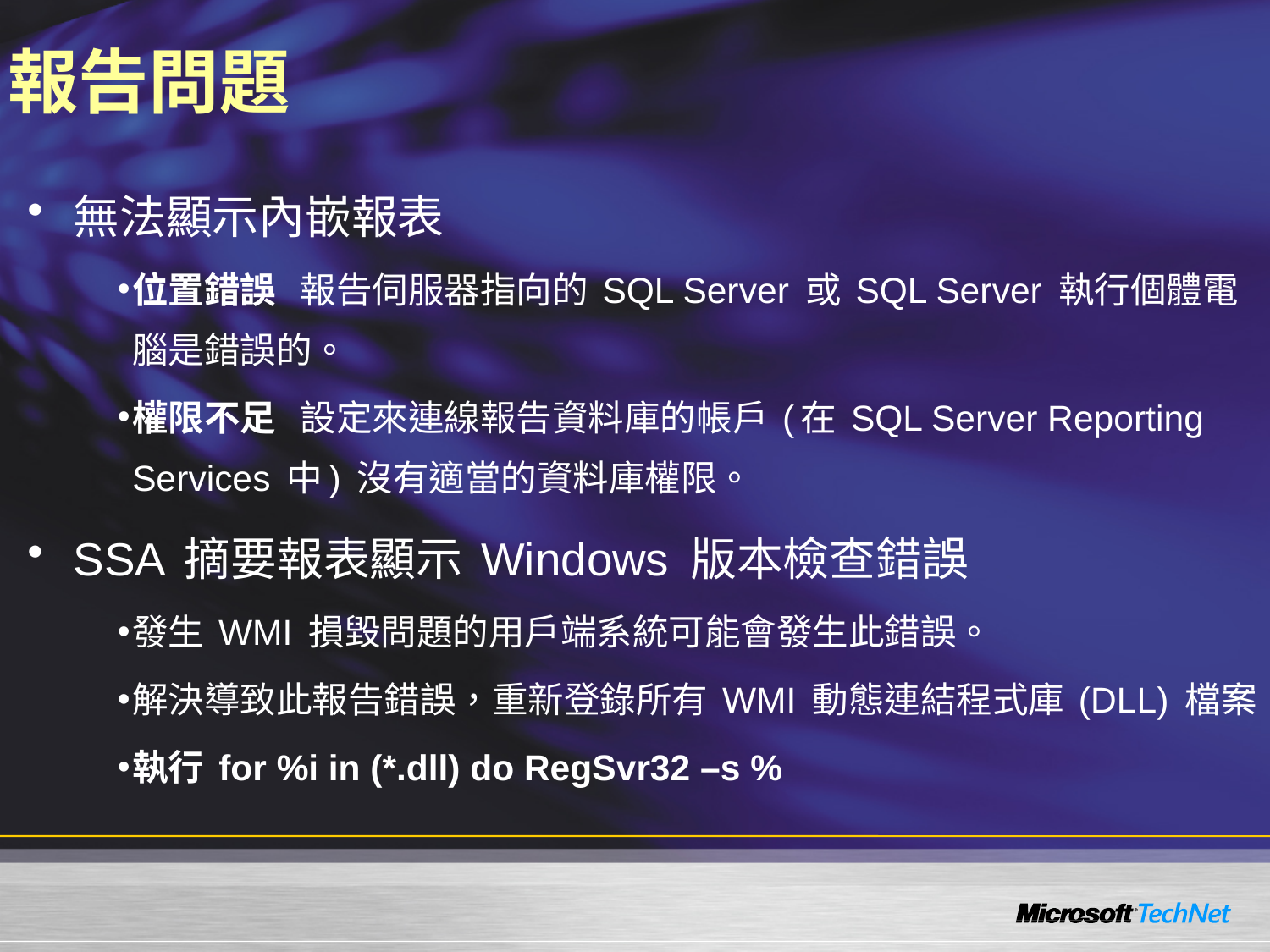

# 報告問題
無法顯示內嵌報表
位置錯誤   報告伺服器指向的 SQL Server 或 SQL Server 執行個體電腦是錯誤的。
權限不足   設定來連線報告資料庫的帳戶 (在 SQL Server Reporting Services 中) 沒有適當的資料庫權限。
SSA 摘要報表顯示 Windows 版本檢查錯誤
發生 WMI 損毀問題的用戶端系統可能會發生此錯誤。
解決導致此報告錯誤，重新登錄所有 WMI 動態連結程式庫 (DLL) 檔案
執行 for %i in (*.dll) do RegSvr32 –s %